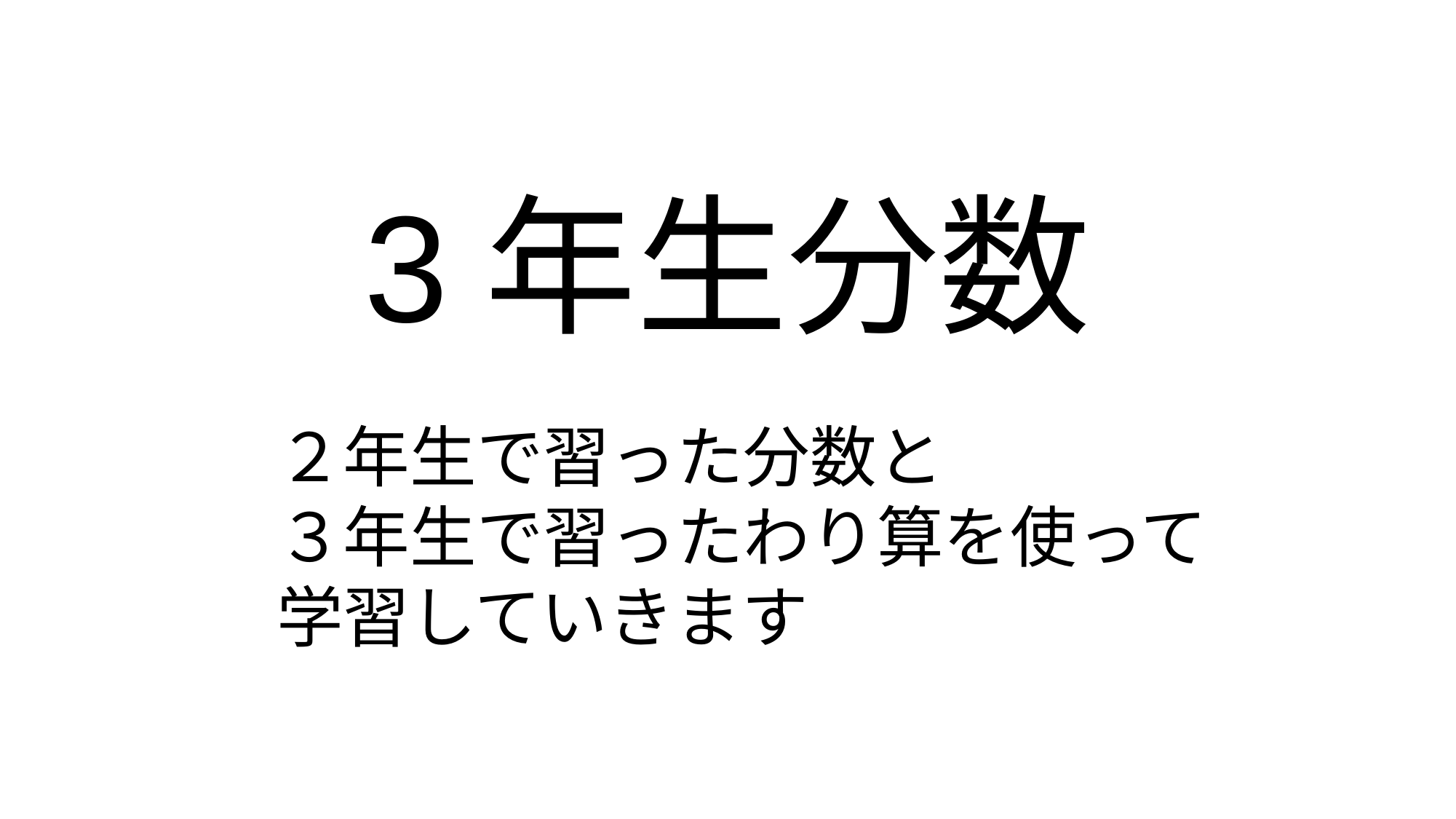

# 3年生分数
２年生で習った分数と
３年生で習ったわり算を使って
学習していきます